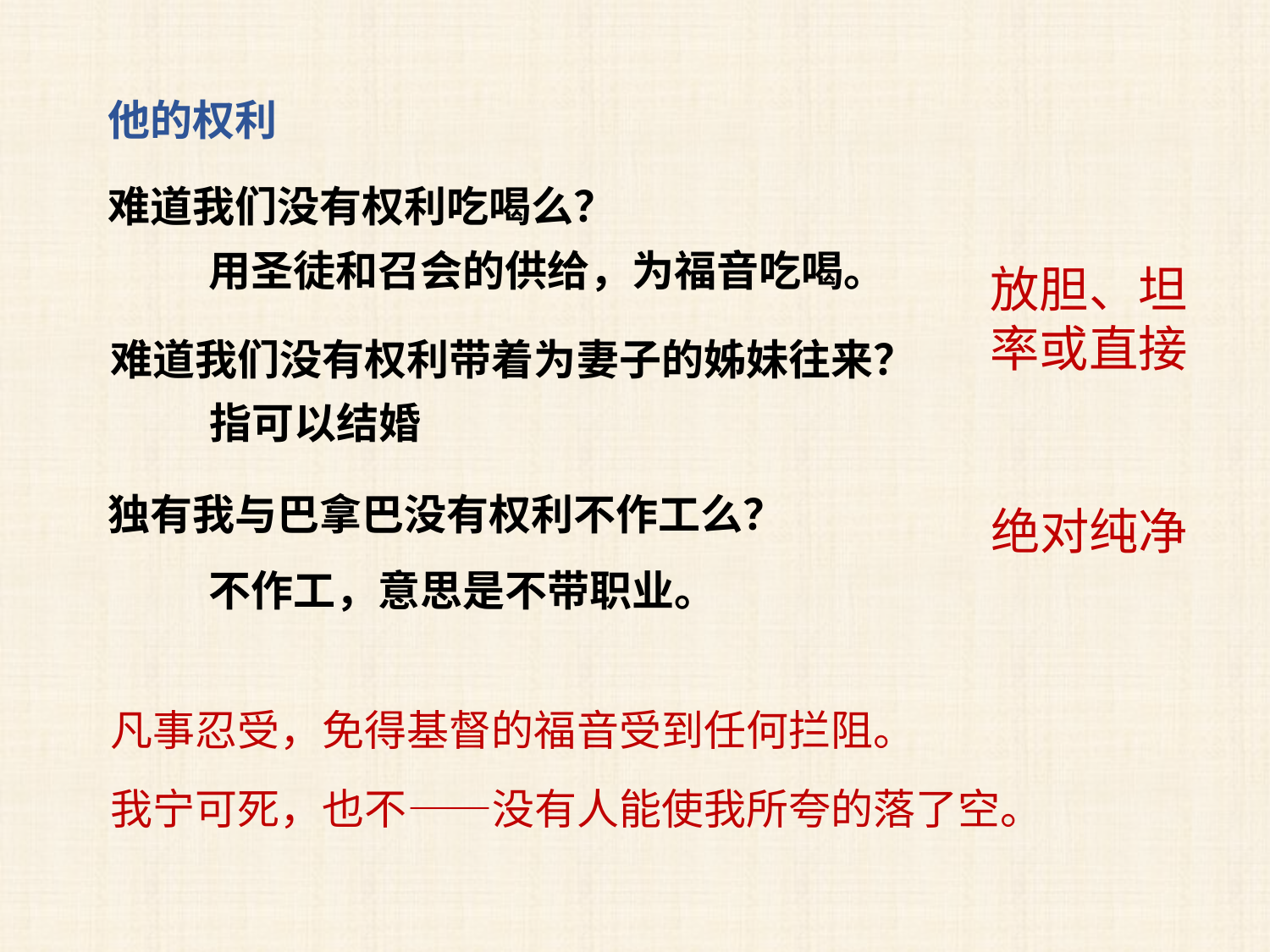

他的权利
难道我们没有权利吃喝么？
用圣徒和召会的供给，为福音吃喝。
放胆、坦率或直接
难道我们没有权利带着为妻子的姊妹往来？
指可以结婚
独有我与巴拿巴没有权利不作工么？
绝对纯净
不作工，意思是不带职业。
凡事忍受，免得基督的福音受到任何拦阻。
我宁可死，也不——没有人能使我所夸的落了空。